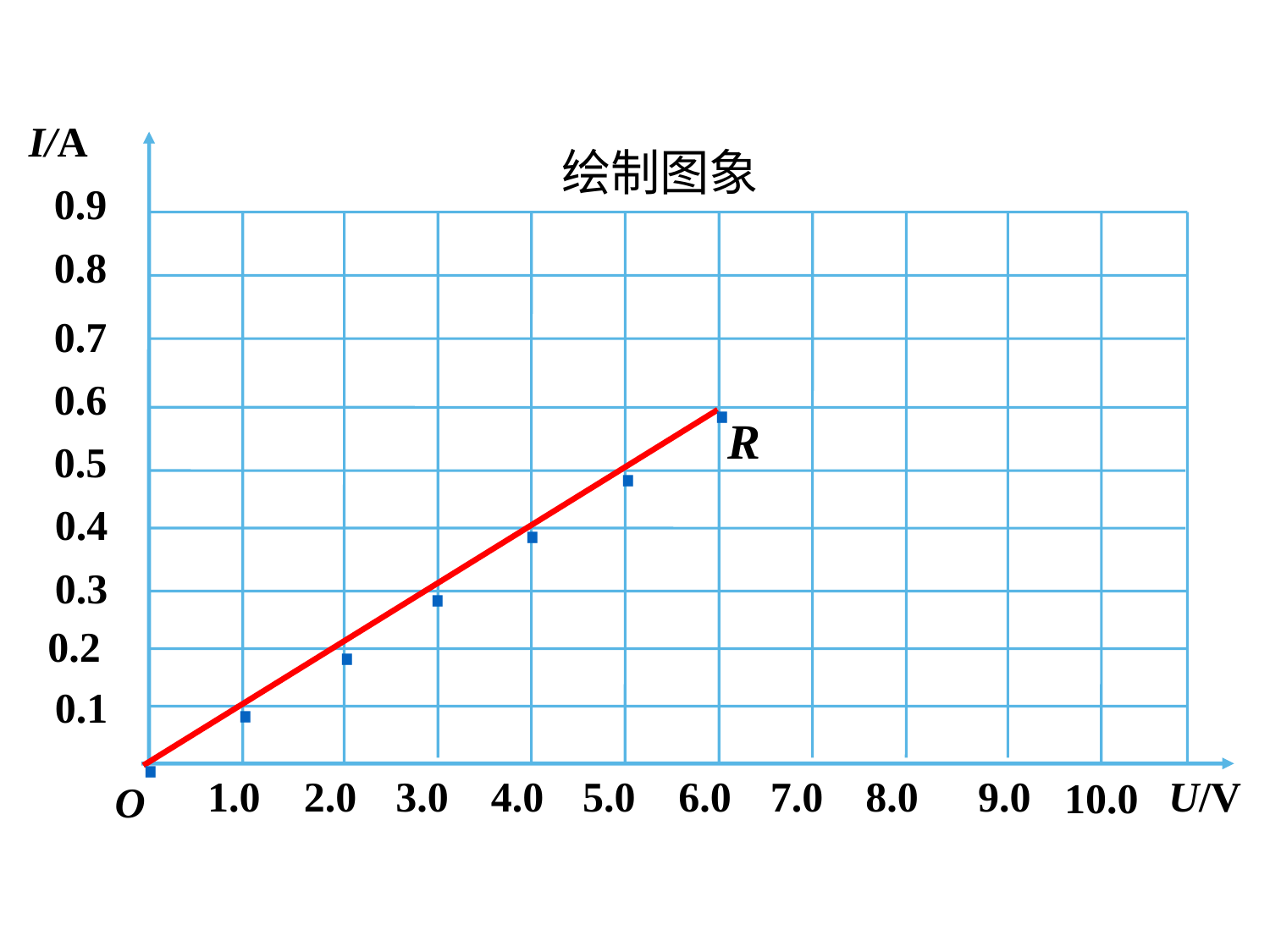

I/A

U/V
O
绘制图象
0.9
0.8
0.7
·
0.6
·
R

0.5
·
0.4
·
0.3
·
0.2
·
0.1
·
2.0
4.0
6.0
8.0
1.0
3.0
5.0
7.0
9.0
10.0